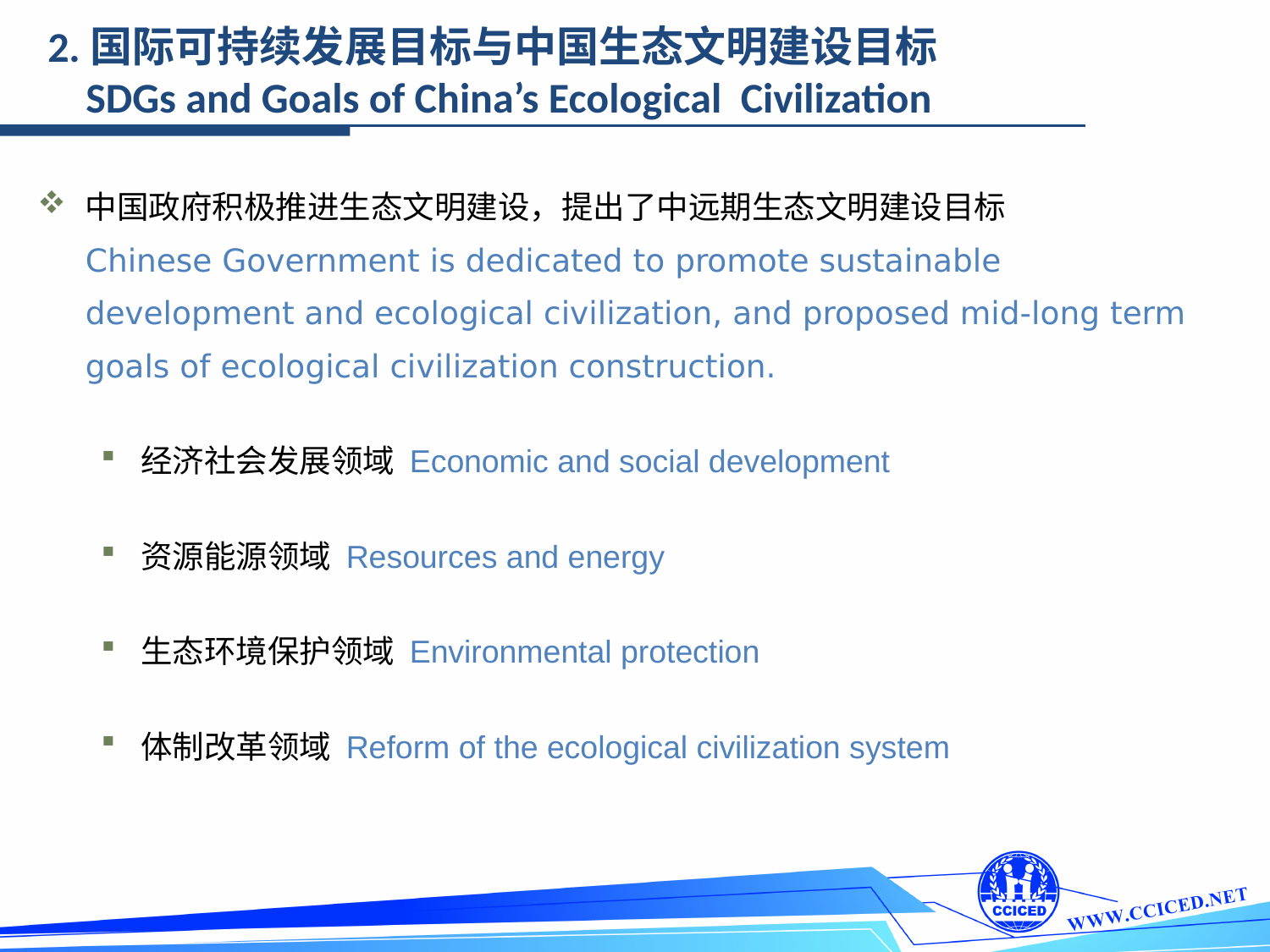

2.国际可持续发展目标与中国生态文明建设目标
    SDGs and Goals of China’s Ecological  Civilization
中国政府积极推进生态文明建设，提出了中远期生态文明建设目标                Chinese Government is dedicated to promote sustainable development and ecological civilization, and proposed mid-long term goals of ecological civilization construction.
经济社会发展领域 Economic and social development
资源能源领域 Resources and energy
生态环境保护领域 Environmental protection
体制改革领域 Reform of the ecological civilization system